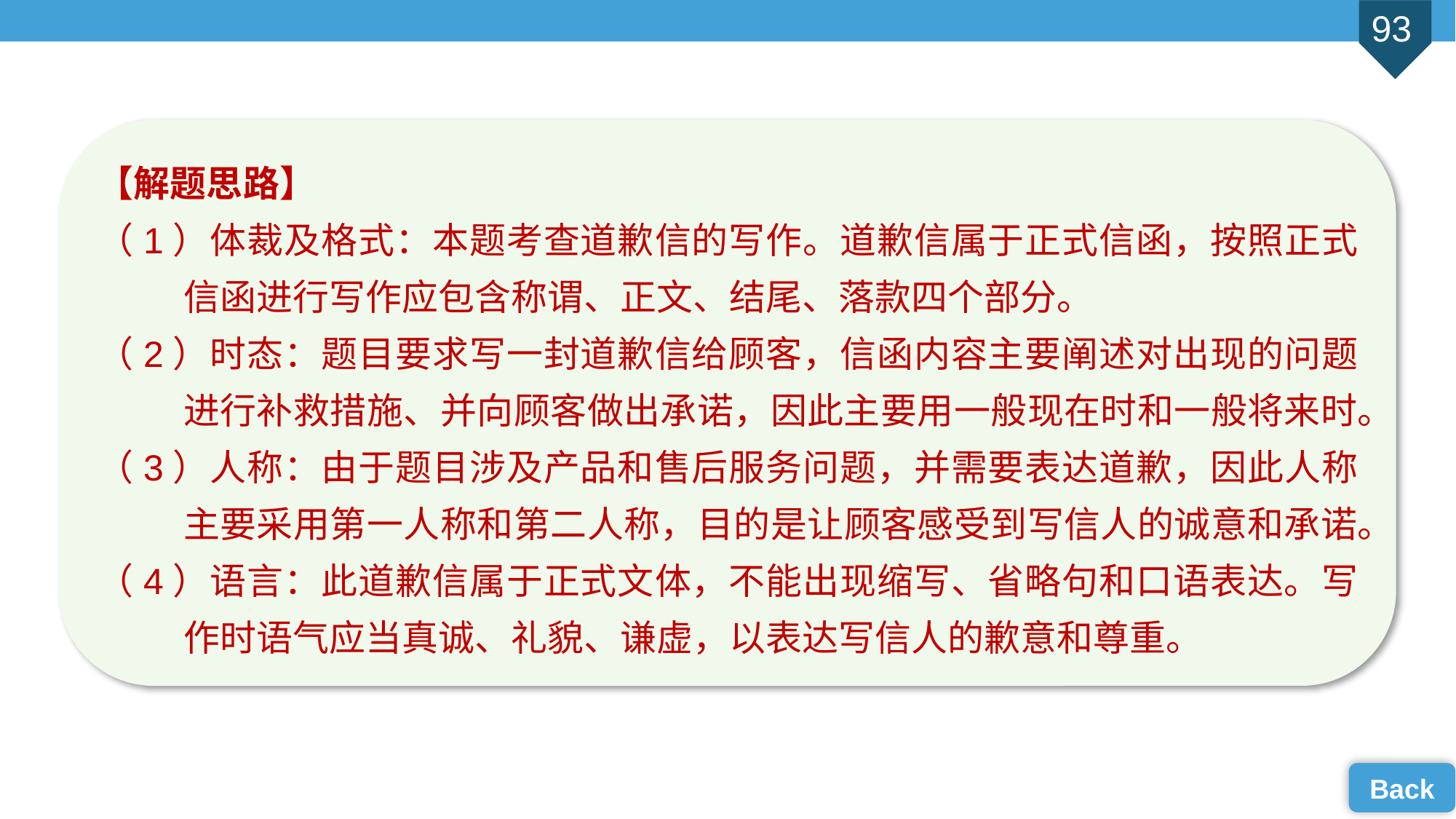

【解题思路】
（1）体裁及格式：本题考查道歉信的写作。道歉信属于正式信函，按照正式信函进行写作应包含称谓、正文、结尾、落款四个部分。
（2）时态：题目要求写一封道歉信给顾客，信函内容主要阐述对出现的问题进行补救措施、并向顾客做出承诺，因此主要用一般现在时和一般将来时。
（3）人称：由于题目涉及产品和售后服务问题，并需要表达道歉，因此人称主要采用第一人称和第二人称，目的是让顾客感受到写信人的诚意和承诺。
（4）语言：此道歉信属于正式文体，不能出现缩写、省略句和口语表达。写作时语气应当真诚、礼貌、谦虚，以表达写信人的歉意和尊重。
Back